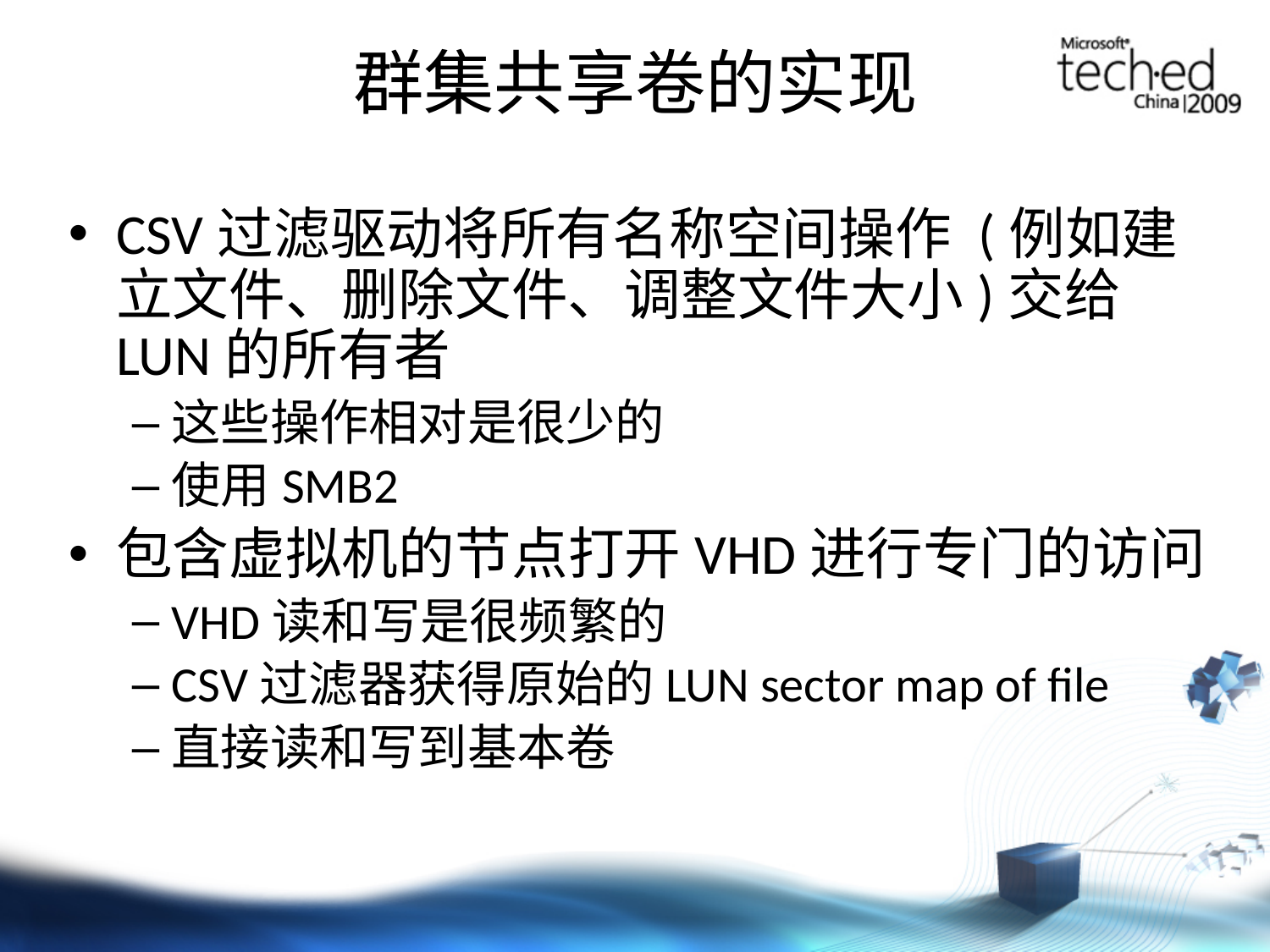

# 群集共享卷的实现
CSV过滤驱动将所有名称空间操作 (例如建立文件、删除文件、调整文件大小)交给LUN的所有者
这些操作相对是很少的
使用SMB2
包含虚拟机的节点打开VHD进行专门的访问
VHD读和写是很频繁的
CSV过滤器获得原始的LUN sector map of file
直接读和写到基本卷